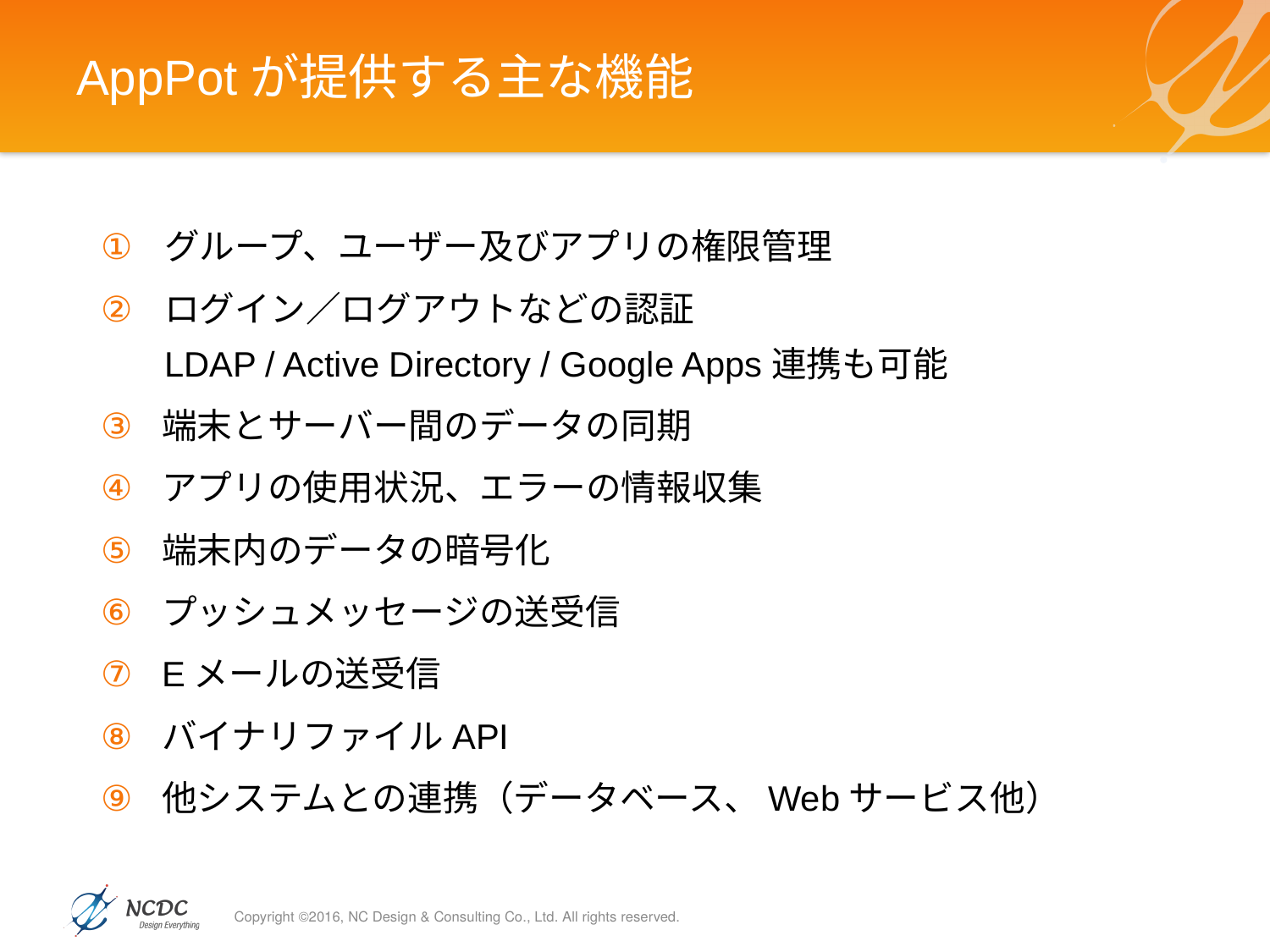

# AppPotが提供する主な機能
グループ、ユーザー及びアプリの権限管理
ログイン／ログアウトなどの認証
LDAP / Active Directory / Google Apps連携も可能
端末とサーバー間のデータの同期
アプリの使用状況、エラーの情報収集
端末内のデータの暗号化
プッシュメッセージの送受信
Eメールの送受信
バイナリファイルAPI
他システムとの連携（データベース、Webサービス他）